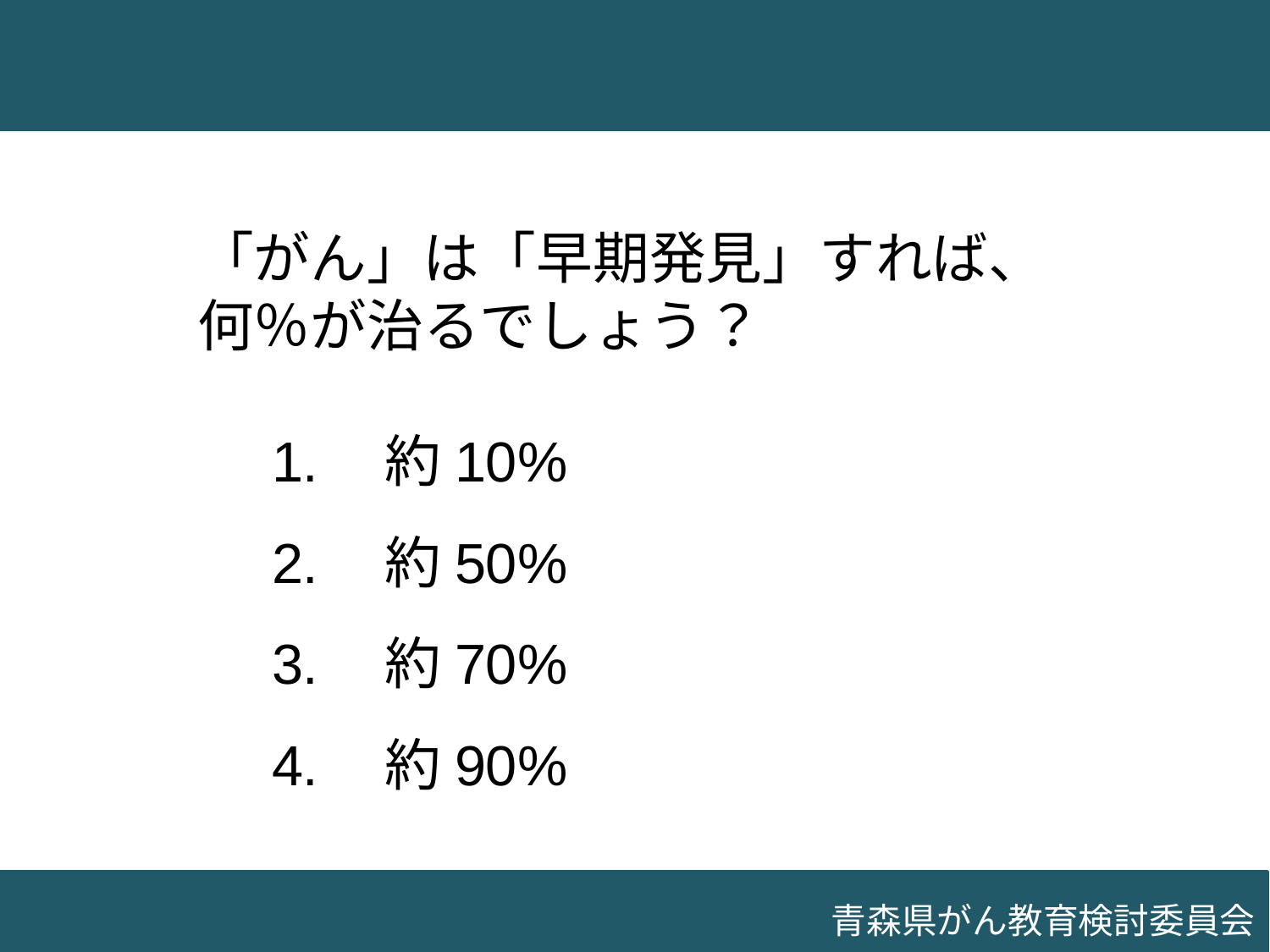

「がん」は「早期発見」すれば、何％が治るでしょう？

約10%
約50%
約70%
約90%

青森県がん教育検討委員会